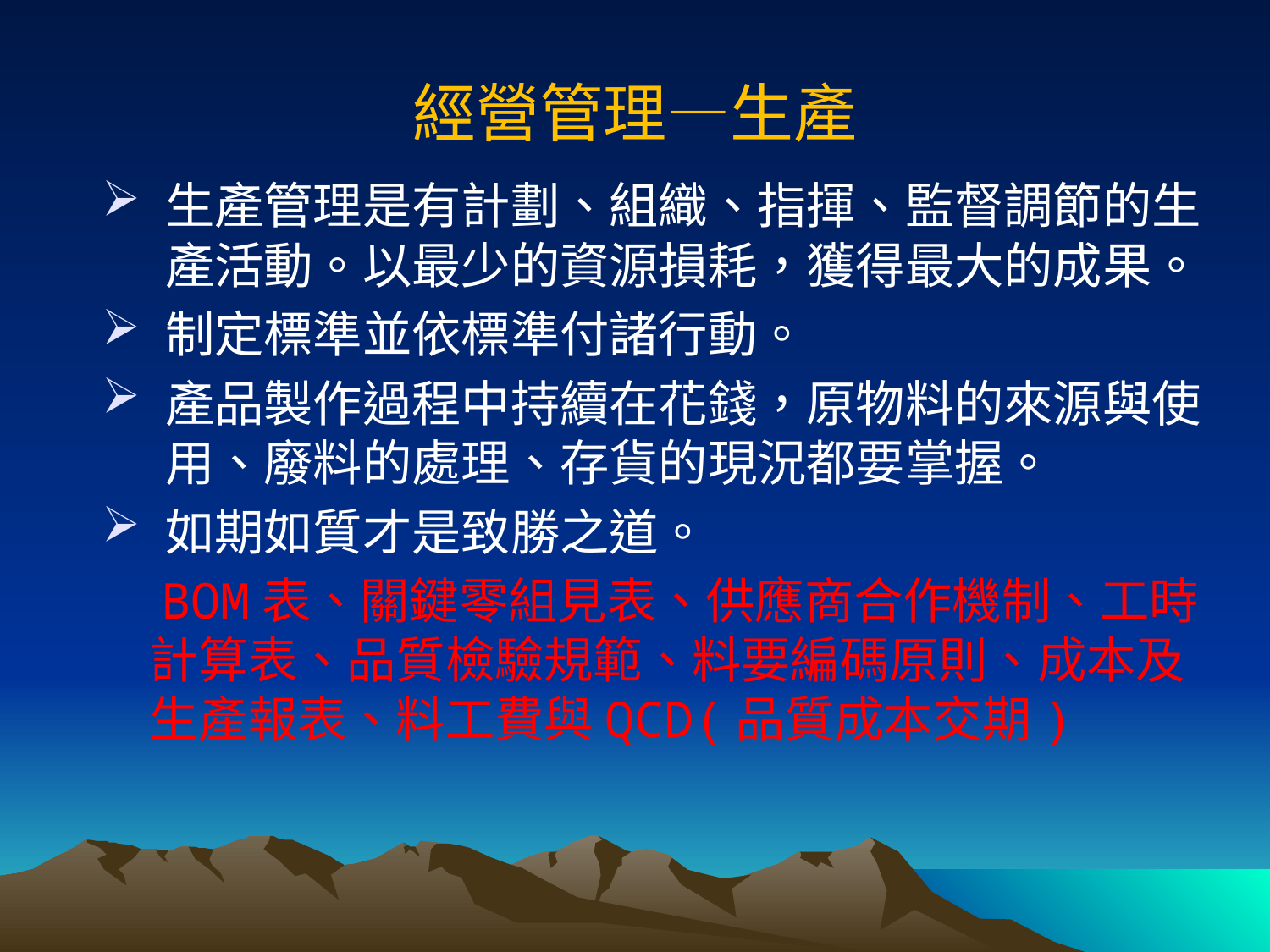

# 經營管理—生產
生產管理是有計劃、組織、指揮、監督調節的生產活動。以最少的資源損耗，獲得最大的成果。
制定標準並依標準付諸行動。
產品製作過程中持續在花錢，原物料的來源與使用、廢料的處理、存貨的現況都要掌握。
如期如質才是致勝之道。
  BOM表、關鍵零組見表、供應商合作機制、工時計算表、品質檢驗規範、料要編碼原則、成本及生產報表、料工費與QCD(品質成本交期)